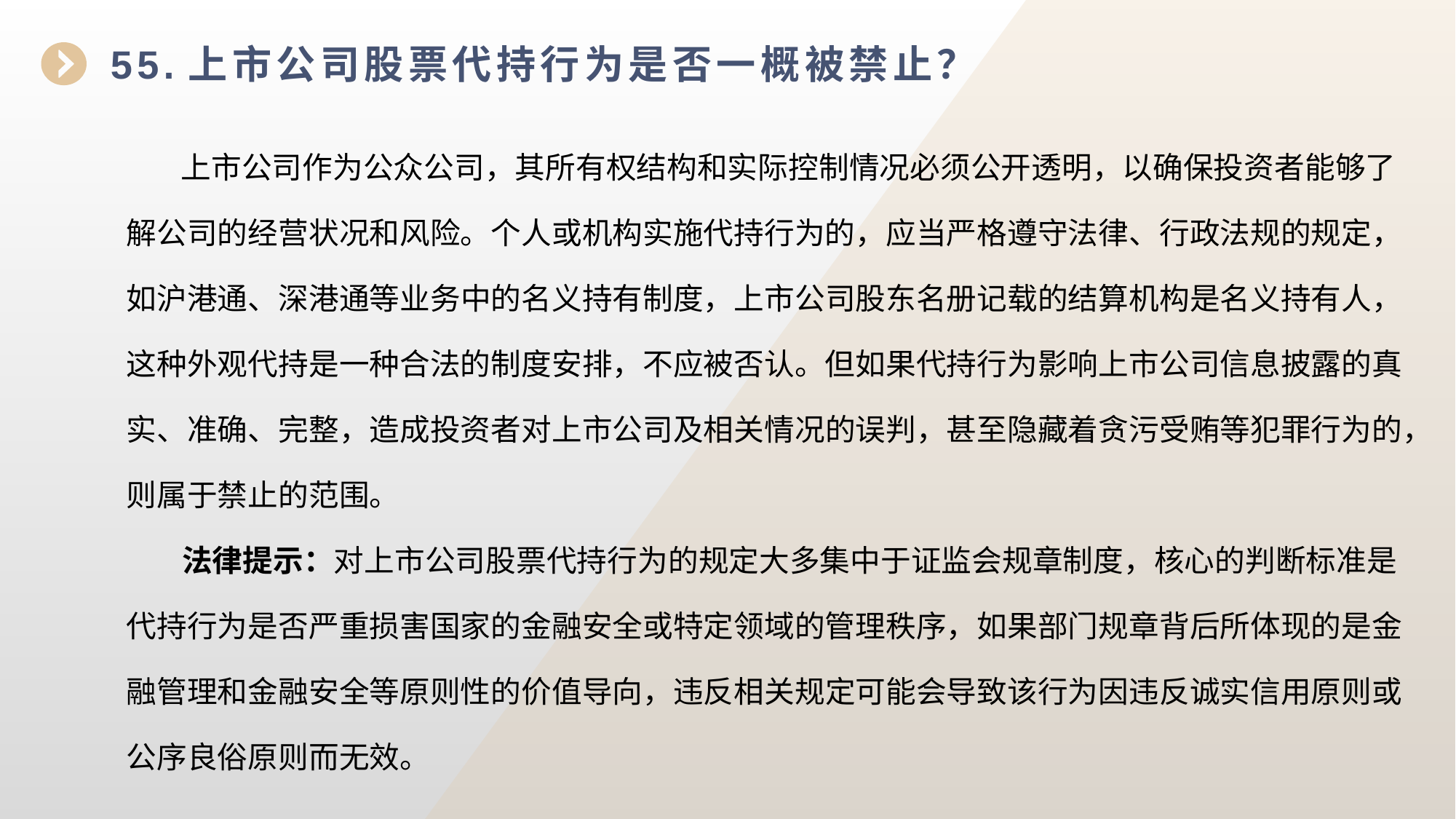

55.上市公司股票代持行为是否一概被禁止？

       上市公司作为公众公司，其所有权结构和实际控制情况必须公开透明，以确保投资者能够了解公司的经营状况和风险。个人或机构实施代持行为的，应当严格遵守法律、行政法规的规定，如沪港通、深港通等业务中的名义持有制度，上市公司股东名册记载的结算机构是名义持有人，这种外观代持是一种合法的制度安排，不应被否认。但如果代持行为影响上市公司信息披露的真实、准确、完整，造成投资者对上市公司及相关情况的误判，甚至隐藏着贪污受贿等犯罪行为的，则属于禁止的范围。
       法律提示：对上市公司股票代持行为的规定大多集中于证监会规章制度，核心的判断标准是代持行为是否严重损害国家的金融安全或特定领域的管理秩序，如果部门规章背后所体现的是金融管理和金融安全等原则性的价值导向，违反相关规定可能会导致该行为因违反诚实信用原则或公序良俗原则而无效。